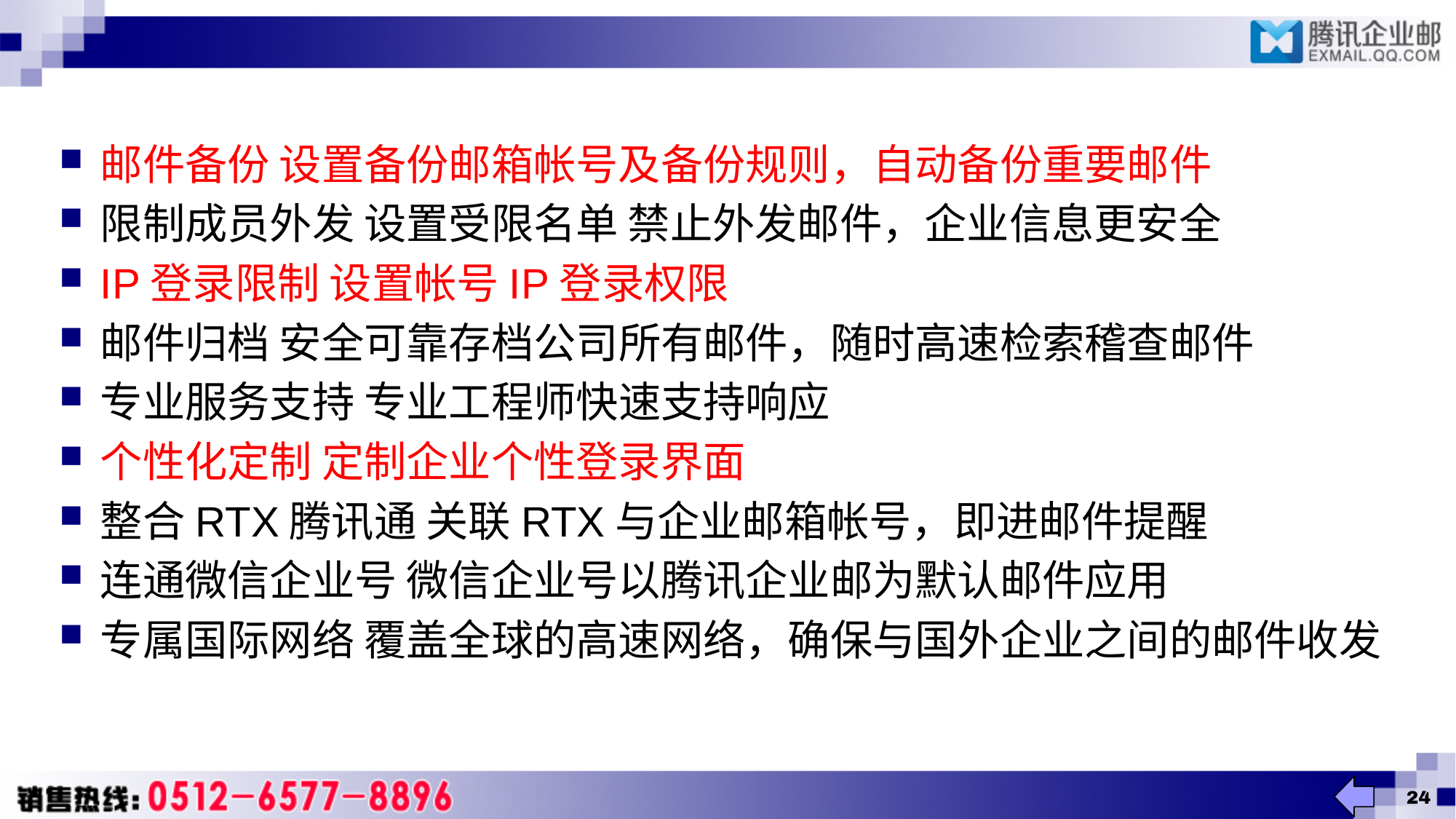

邮件备份 设置备份邮箱帐号及备份规则，自动备份重要邮件
限制成员外发 设置受限名单 禁止外发邮件，企业信息更安全
IP登录限制 设置帐号IP登录权限
邮件归档 安全可靠存档公司所有邮件，随时高速检索稽查邮件
专业服务支持 专业工程师快速支持响应
个性化定制 定制企业个性登录界面
整合RTX腾讯通 关联RTX与企业邮箱帐号，即进邮件提醒
连通微信企业号 微信企业号以腾讯企业邮为默认邮件应用
专属国际网络 覆盖全球的高速网络，确保与国外企业之间的邮件收发
24